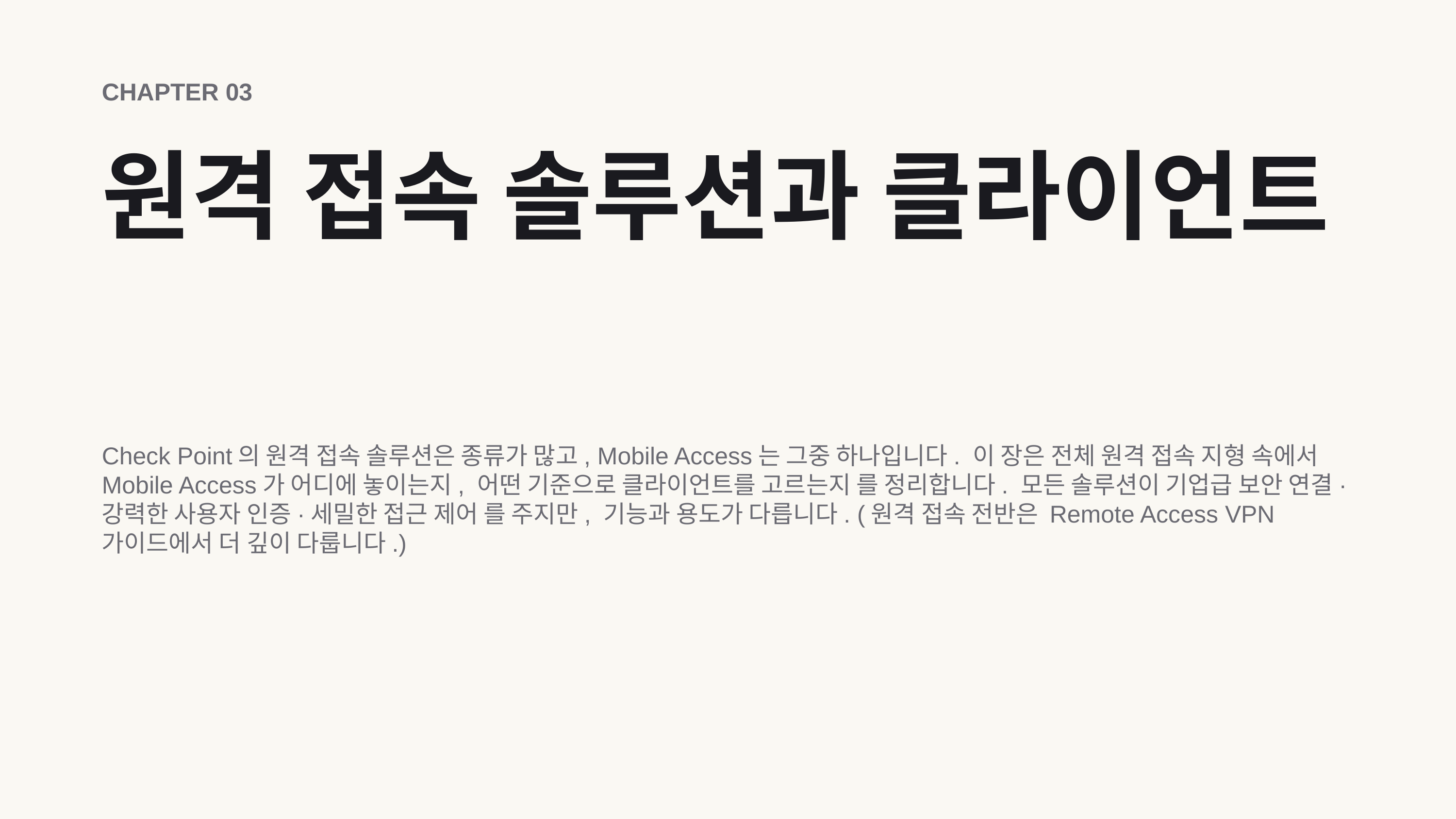

CHAPTER 03
원격 접속 솔루션과 클라이언트
Check Point의 원격 접속 솔루션은 종류가 많고, Mobile Access는 그중 하나입니다. 이 장은 전체 원격 접속 지형 속에서 Mobile Access가 어디에 놓이는지, 어떤 기준으로 클라이언트를 고르는지 를 정리합니다. 모든 솔루션이 기업급 보안 연결·강력한 사용자 인증·세밀한 접근 제어 를 주지만, 기능과 용도가 다릅니다. (원격 접속 전반은 Remote Access VPN 가이드에서 더 깊이 다룹니다.)